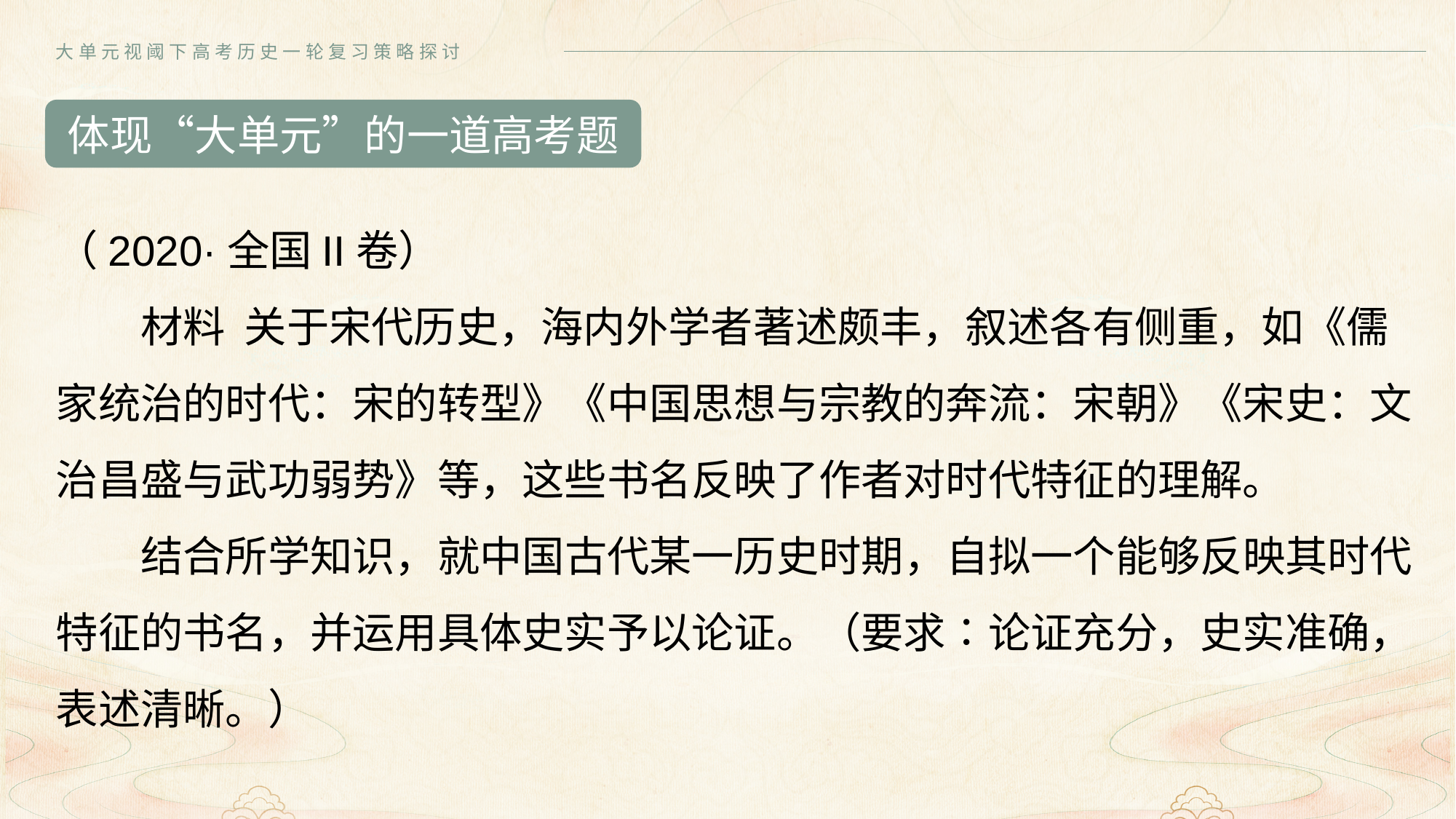

大单元视阈下高考历史一轮复习策略探讨
体现“大单元”的一道高考题
（2020·全国II卷）
材料  关于宋代历史，海内外学者著述颇丰，叙述各有侧重，如《儒家统治的时代：宋的转型》《中国思想与宗教的奔流：宋朝》《宋史：文治昌盛与武功弱势》等，这些书名反映了作者对时代特征的理解。
结合所学知识，就中国古代某一历史时期，自拟一个能够反映其时代特征的书名，并运用具体史实予以论证。（要求∶论证充分，史实准确，表述清晰。）